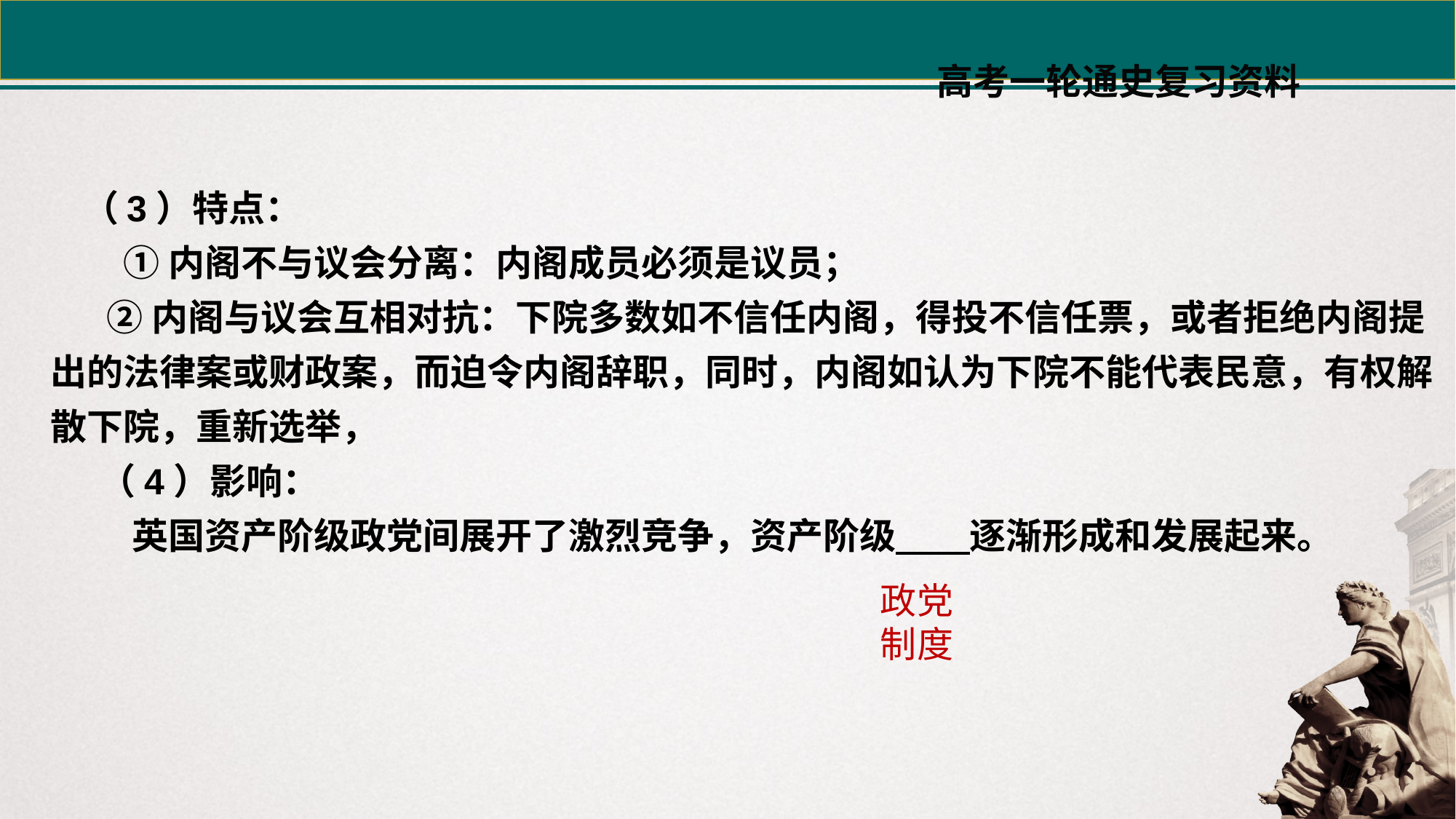

高考一轮通史复习资料
（3）特点：
     ①内阁不与议会分离：内阁成员必须是议员；
   ②内阁与议会互相对抗：下院多数如不信任内阁，得投不信任票，或者拒绝内阁提出的法律案或财政案，而迫令内阁辞职，同时，内阁如认为下院不能代表民意，有权解散下院，重新选举，
 （4）影响：
     英国资产阶级政党间展开了激烈竞争，资产阶级         逐渐形成和发展起来。

政党制度